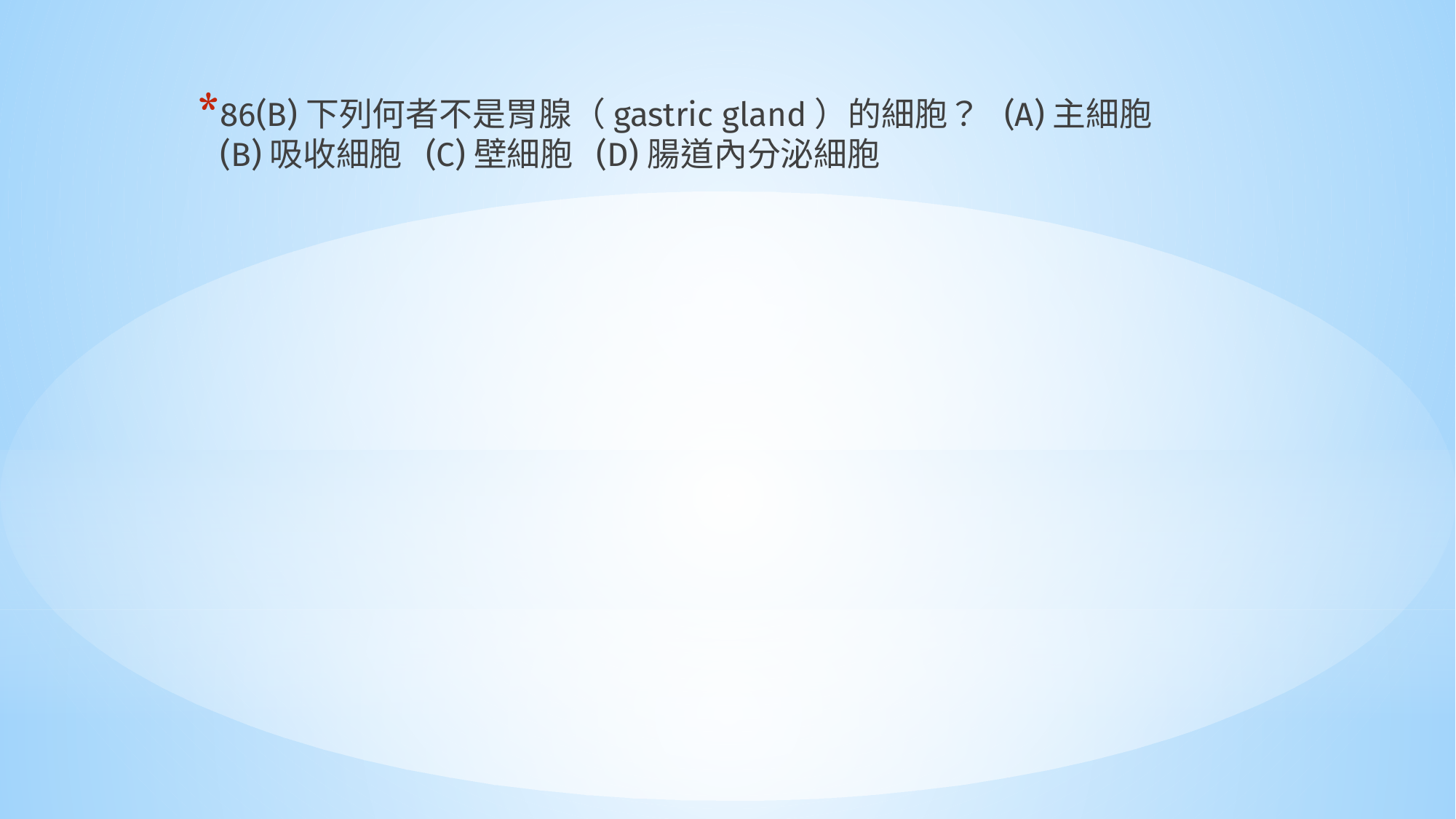

86(B)下列何者不是胃腺（gastric gland）的細胞？  (A)主細胞  (B)吸收細胞  (C)壁細胞  (D)腸道內分泌細胞
#